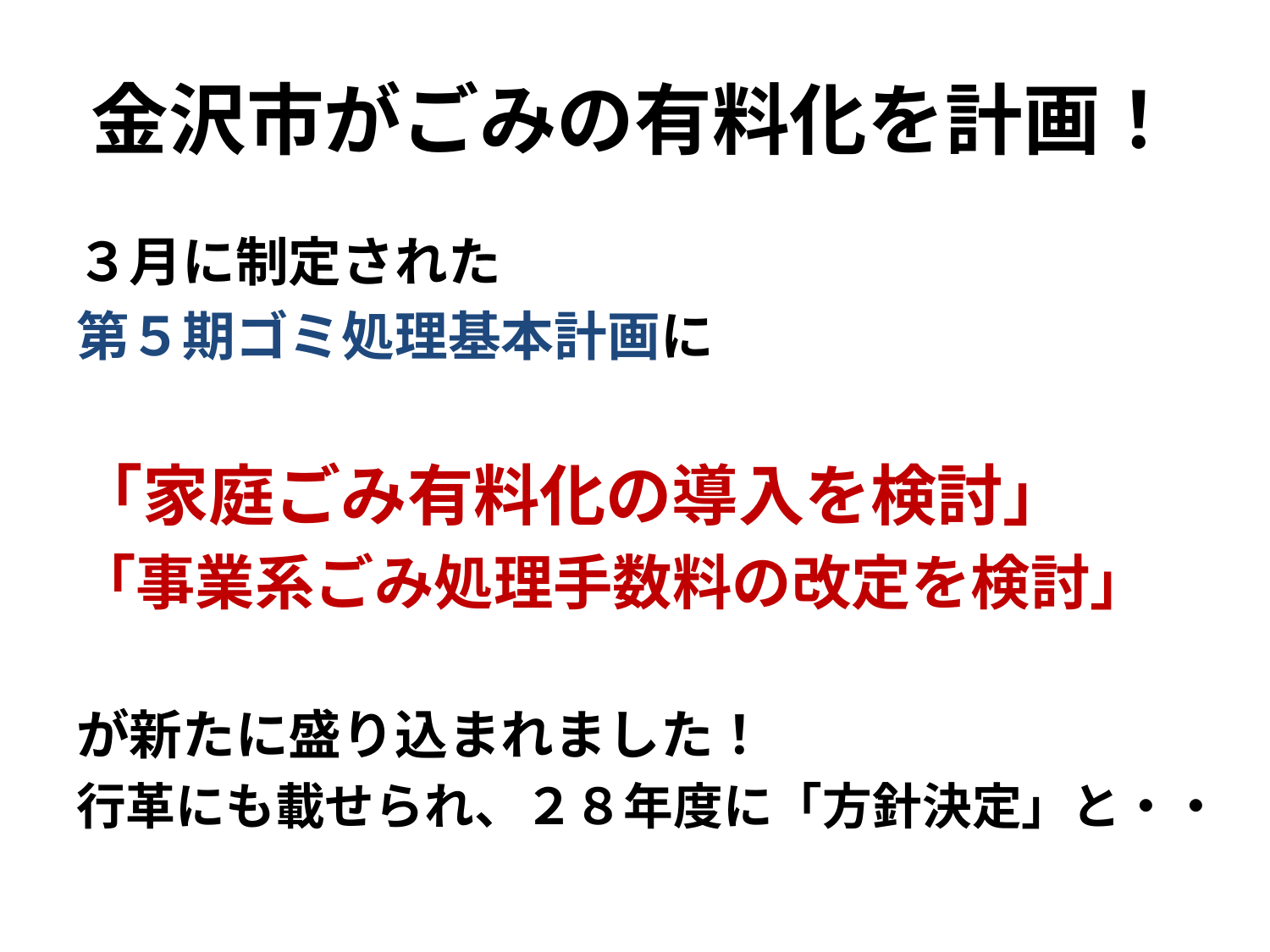

# 金沢市がごみの有料化を計画！
３月に制定された
第５期ゴミ処理基本計画に

「家庭ごみ有料化の導入を検討」
「事業系ごみ処理手数料の改定を検討」

が新たに盛り込まれました！
行革にも載せられ、２８年度に「方針決定」と・・